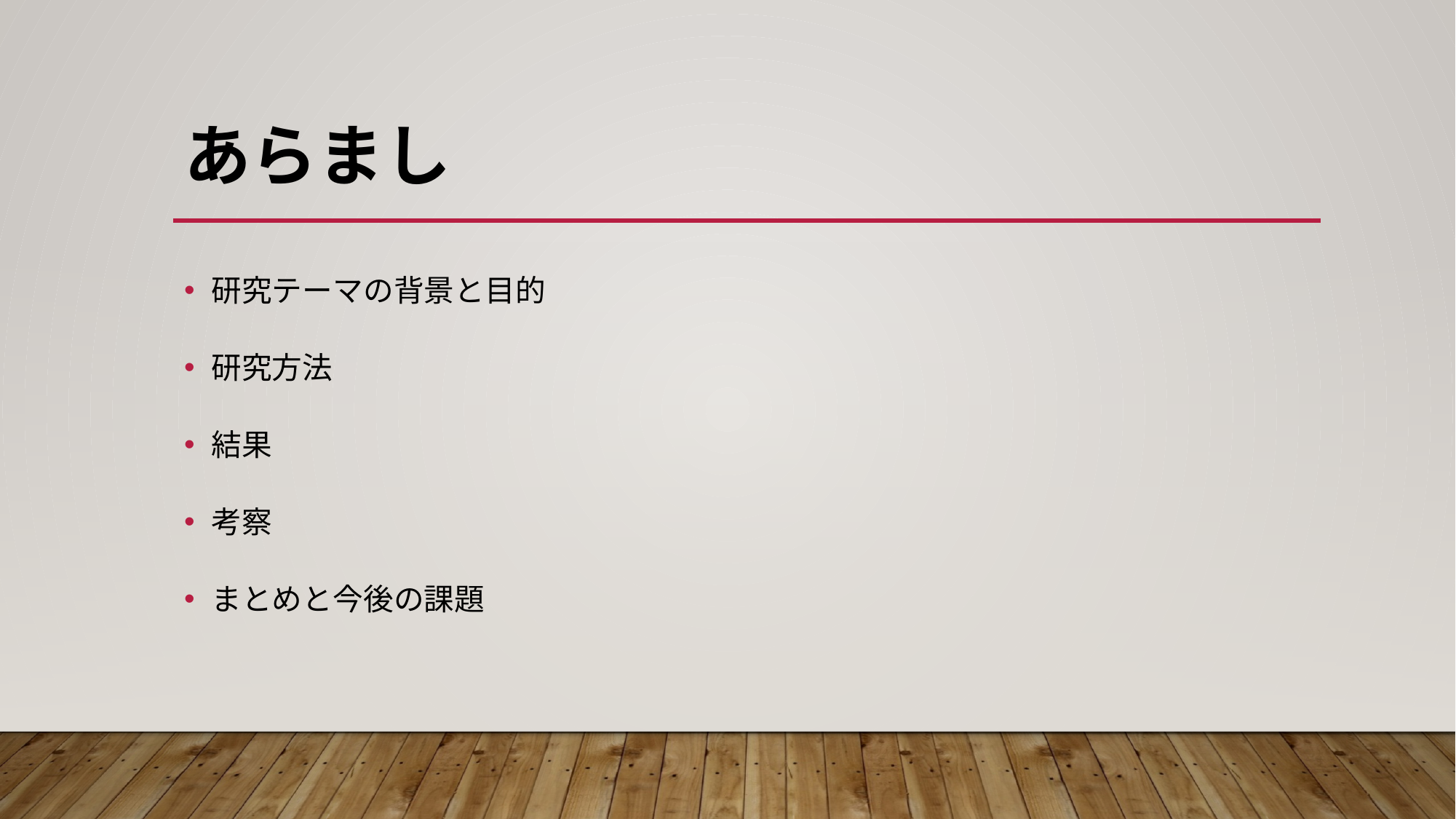

# あらまし
研究テーマの背景と目的
研究方法
結果
考察
まとめと今後の課題